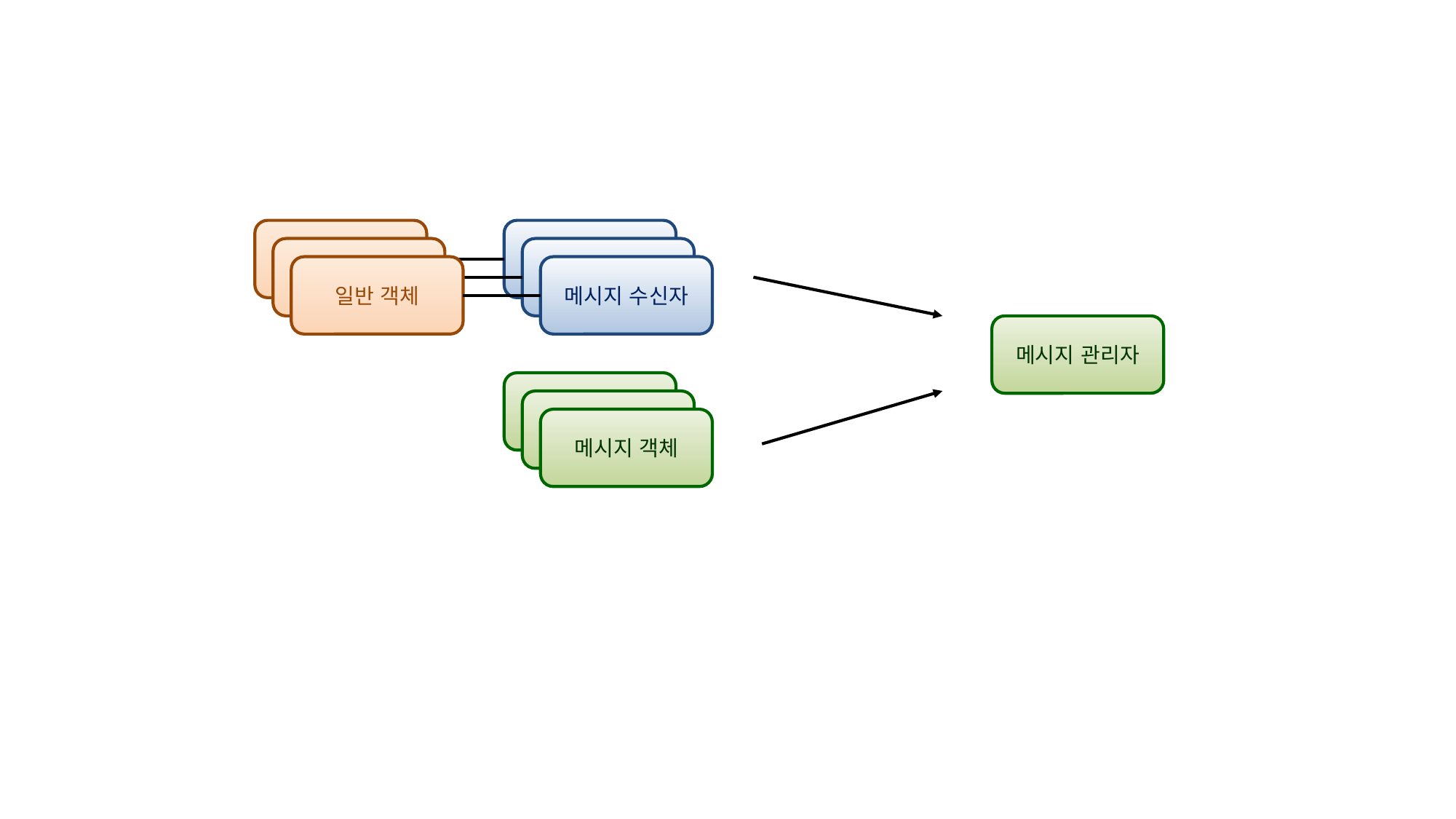

일반 객체
메시지 수신자
일반 객체
메시지 수신자
일반 객체
메시지 수신자
메시지 관리자
메시지 객체
메시지 객체
메시지 객체